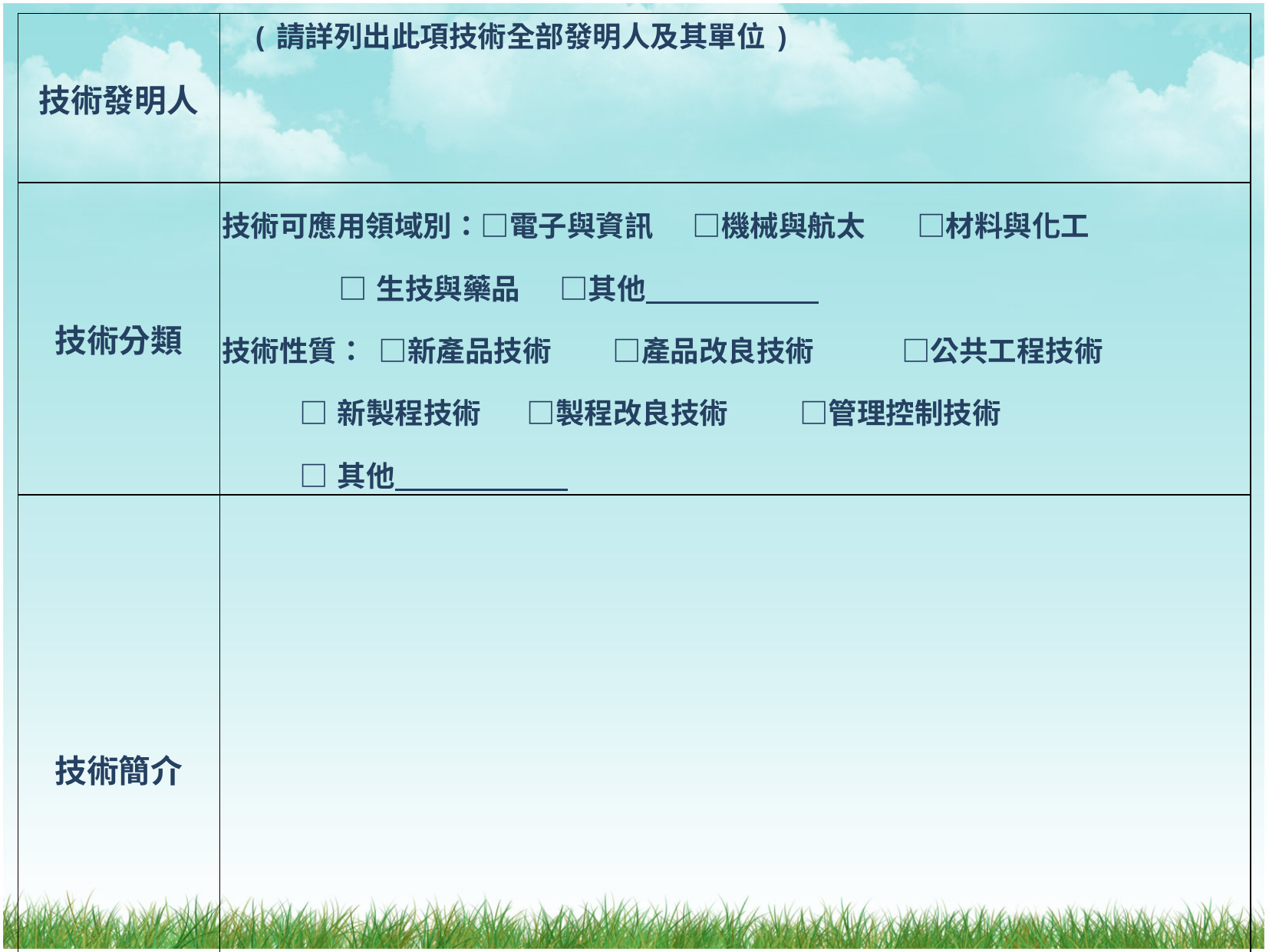

| 技術發明人 | (請詳列出此項技術全部發明人及其單位) |
| --- | --- |
| 技術分類 | 技術可應用領域別：□電子與資訊 □機械與航太 □材料與化工 □生技與藥品 □其他　　　　　　 技術性質： □新產品技術　 □產品改良技術　 □公共工程技術 □新製程技術 □製程改良技術 □管理控制技術 □其他 |
| 技術簡介 |  |